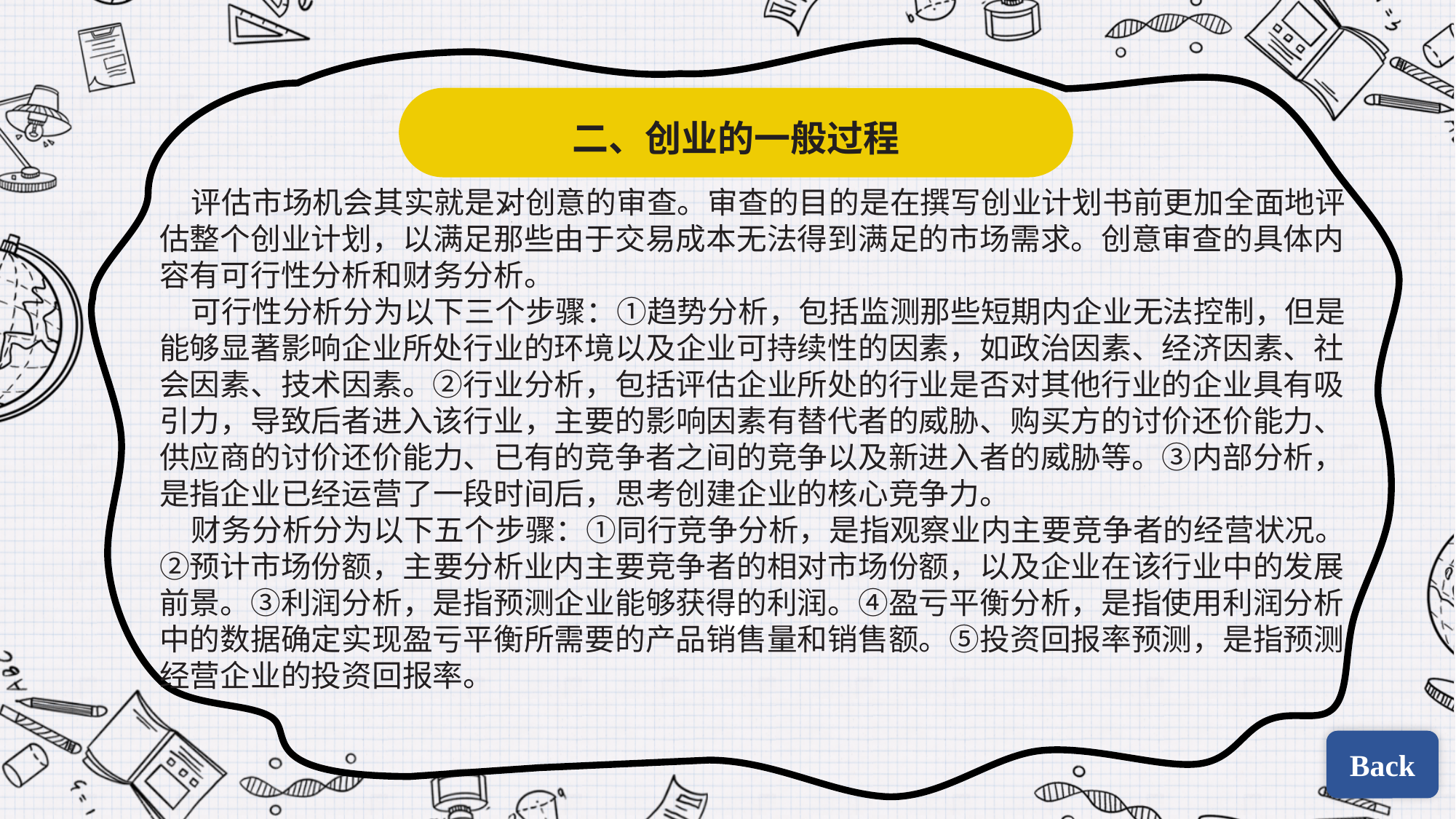

二、创业的一般过程
评估市场机会其实就是对创意的审查。审查的目的是在撰写创业计划书前更加全面地评估整个创业计划，以满足那些由于交易成本无法得到满足的市场需求。创意审查的具体内容有可行性分析和财务分析。
可行性分析分为以下三个步骤：①趋势分析，包括监测那些短期内企业无法控制，但是能够显著影响企业所处行业的环境以及企业可持续性的因素，如政治因素、经济因素、社会因素、技术因素。②行业分析，包括评估企业所处的行业是否对其他行业的企业具有吸引力，导致后者进入该行业，主要的影响因素有替代者的威胁、购买方的讨价还价能力、供应商的讨价还价能力、已有的竞争者之间的竞争以及新进入者的威胁等。③内部分析，是指企业已经运营了一段时间后，思考创建企业的核心竞争力。
财务分析分为以下五个步骤：①同行竞争分析，是指观察业内主要竞争者的经营状况。②预计市场份额，主要分析业内主要竞争者的相对市场份额，以及企业在该行业中的发展前景。③利润分析，是指预测企业能够获得的利润。④盈亏平衡分析，是指使用利润分析中的数据确定实现盈亏平衡所需要的产品销售量和销售额。⑤投资回报率预测，是指预测经营企业的投资回报率。
|  |  |
| --- | --- |
|  |  |

Back